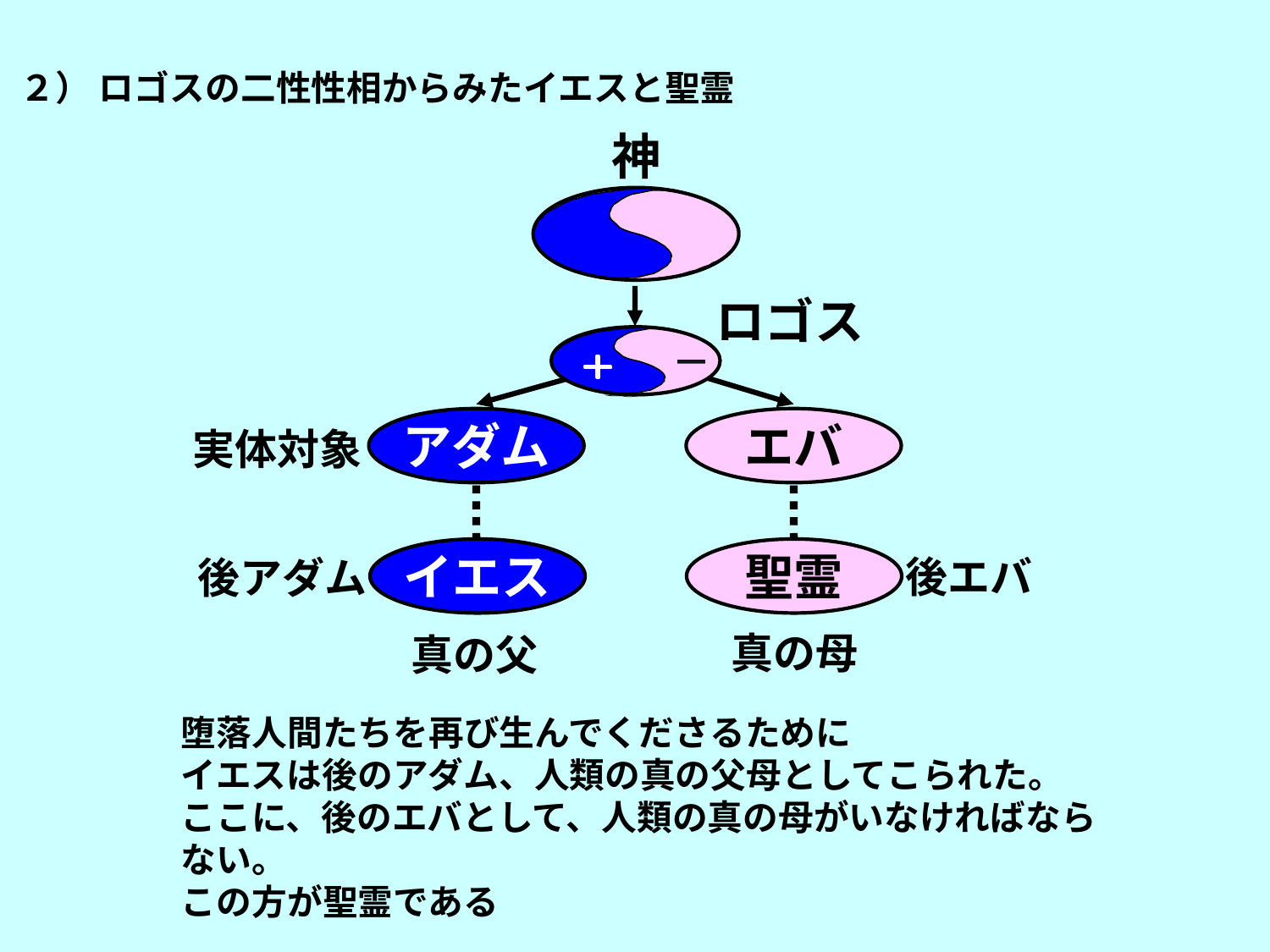

２） ロゴスの二性性相からみたイエスと聖霊
神

ロゴス

アダム
エバ
実体対象

イエス
聖霊
後エバ
後アダム
真の母
真の父

堕落人間たちを再び生んでくださるために
イエスは後のアダム、人類の真の父母としてこられた。
ここに、後のエバとして、人類の真の母がいなければならない。
この方が聖霊である